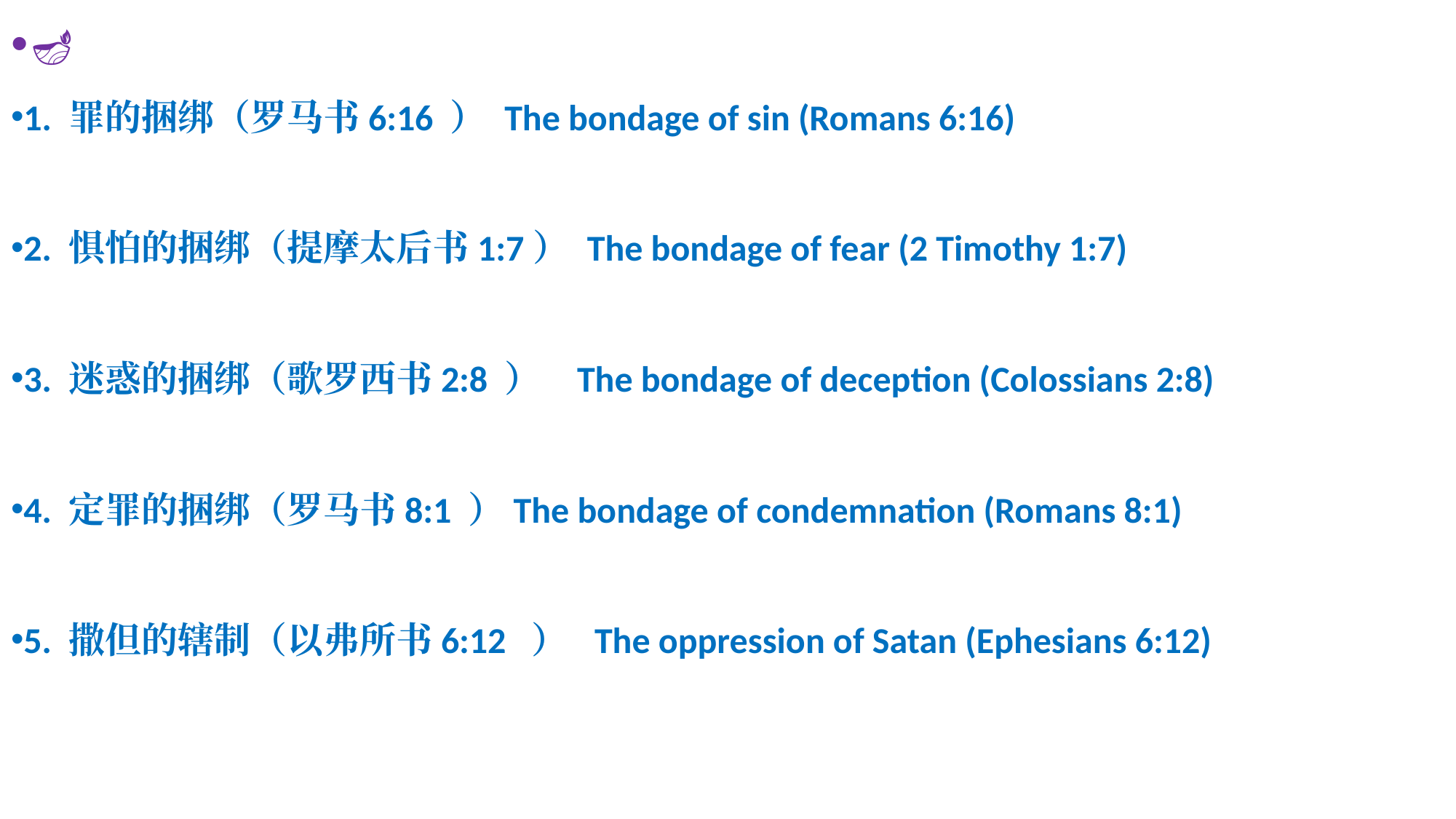

🪔
1. 罪的捆绑（罗马书6:16 ） The bondage of sin (Romans 6:16)

2. 惧怕的捆绑（提摩太后书1:7） The bondage of fear (2 Timothy 1:7)

3. 迷惑的捆绑（歌罗西书2:8 ）   The bondage of deception (Colossians 2:8)

4. 定罪的捆绑（罗马书8:1 ）The bondage of condemnation (Romans 8:1)

5. 撒但的辖制（以弗所书6:12  ）  The oppression of Satan (Ephesians 6:12)